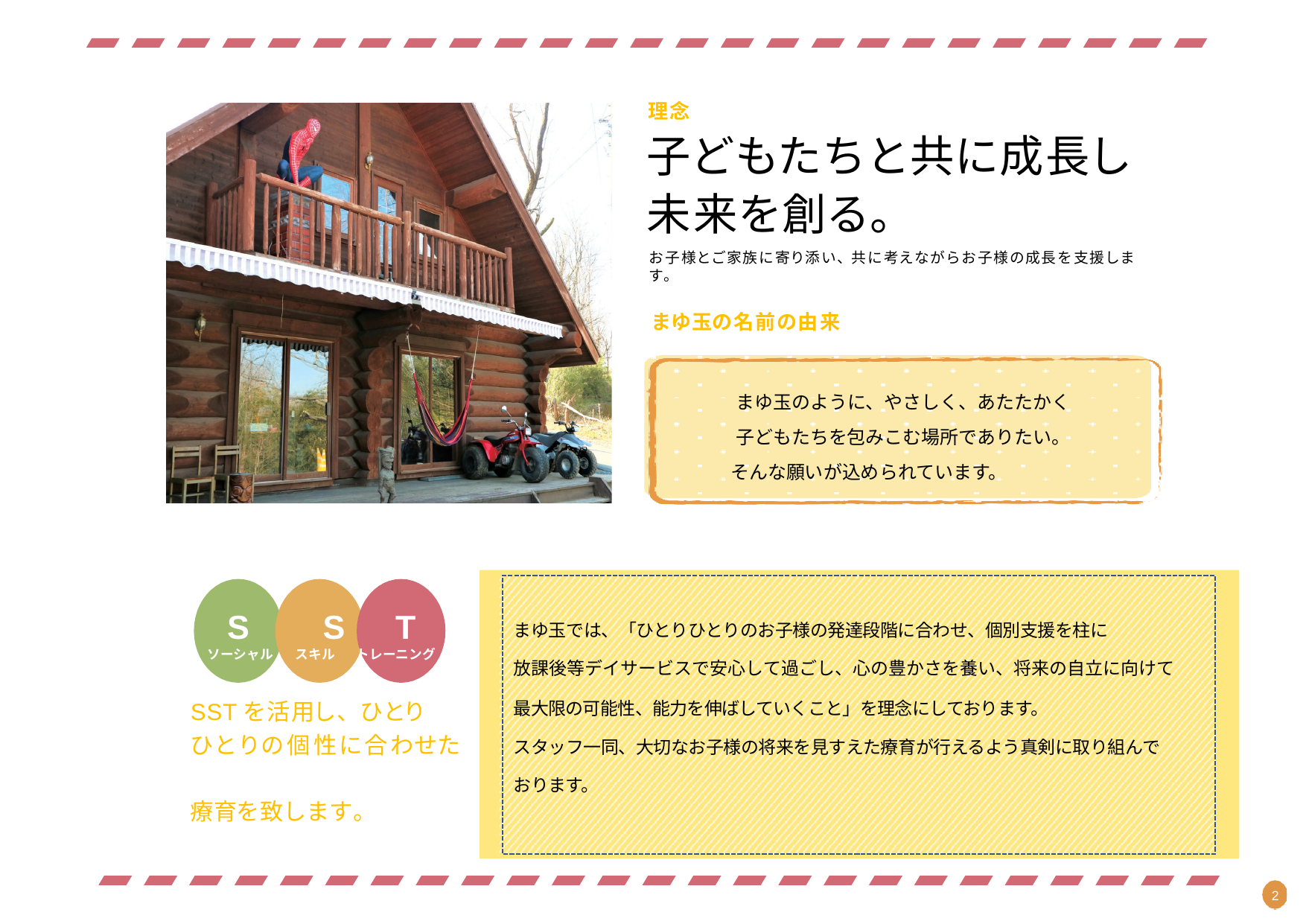

理念
子どもたちと共に成長し
未来を創る。
お子様とご家族に寄り添い、共に考えながらお子様の成長を支援します。

まゆ玉の名前の由来

まゆ玉のように、やさしく、あたたかく

子どもたちを包みこむ場所でありたい。

そんな願いが込められています。

S 　  S	 T
ソーシャル       スキル       トレーニング
まゆ玉では、「ひとりひとりのお子様の発達段階に合わせ、個別支援を柱に
放課後等デイサービスで安心して過ごし、心の豊かさを養い、将来の自立に向けて
SSTを活用し、ひとり
ひとりの個性に合わせた
療育を致します。
最大限の可能性、能力を伸ばしていくこと」を理念にしております。
スタッフ一同、大切なお子様の将来を見すえた療育が行えるよう真剣に取り組んで
おります。

2